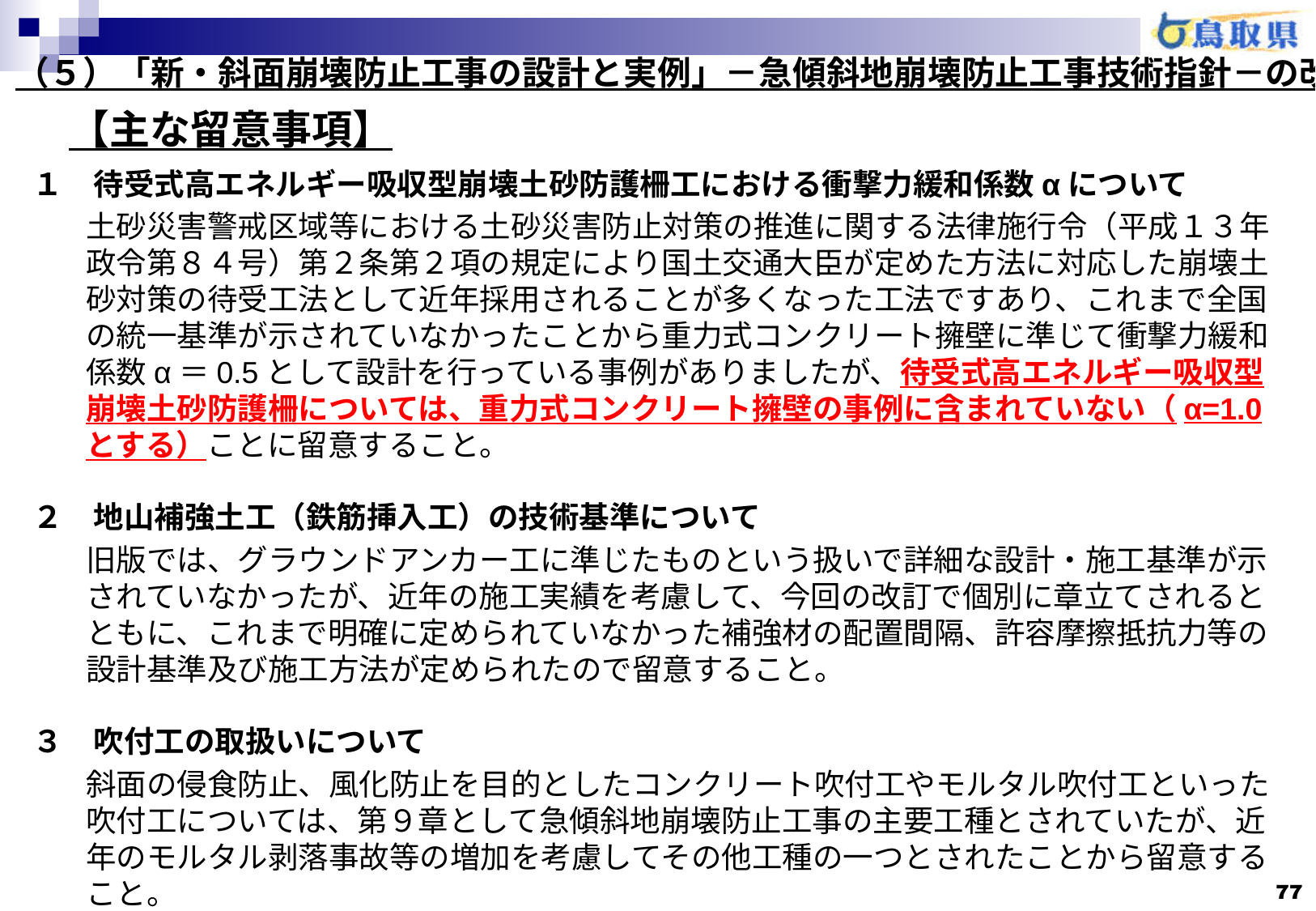

（５）「新・斜面崩壊防止工事の設計と実例」－急傾斜地崩壊防止工事技術指針－の改訂
# 【主な留意事項】
１　待受式高エネルギー吸収型崩壊土砂防護柵工における衝撃力緩和係数αについて
土砂災害警戒区域等における土砂災害防止対策の推進に関する法律施行令（平成１３年政令第８４号）第２条第２項の規定により国土交通大臣が定めた方法に対応した崩壊土砂対策の待受工法として近年採用されることが多くなった工法ですあり、これまで全国の統一基準が示されていなかったことから重力式コンクリート擁壁に準じて衝撃力緩和係数α＝0.5として設計を行っている事例がありましたが、待受式高エネルギー吸収型崩壊土砂防護柵については、重力式コンクリート擁壁の事例に含まれていない（α=1.0とする）ことに留意すること。

２　地山補強土工（鉄筋挿入工）の技術基準について
旧版では、グラウンドアンカー工に準じたものという扱いで詳細な設計・施工基準が示されていなかったが、近年の施工実績を考慮して、今回の改訂で個別に章立てされるとともに、これまで明確に定められていなかった補強材の配置間隔、許容摩擦抵抗力等の設計基準及び施工方法が定められたので留意すること。

３　吹付工の取扱いについて
斜面の侵食防止、風化防止を目的としたコンクリート吹付工やモルタル吹付工といった吹付工については、第９章として急傾斜地崩壊防止工事の主要工種とされていたが、近年のモルタル剥落事故等の増加を考慮してその他工種の一つとされたことから留意すること。
⇒鳥取県の急傾斜対策において、今後モルタル吹付工は採用しない（法枠工を基本とする）。
77